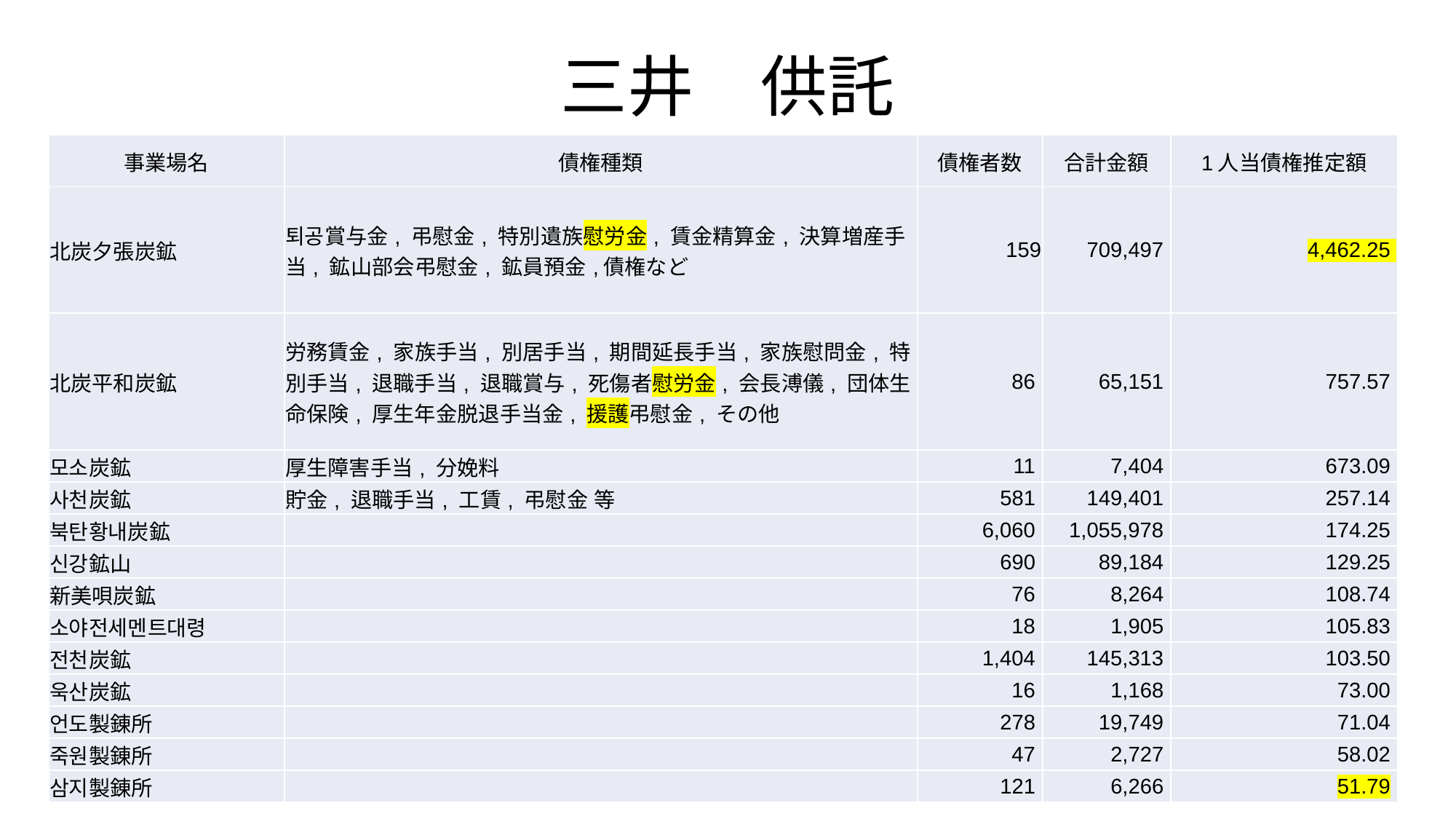

# 三井　供託
| 事業場名 | 債権種類 | 債権者数 | 合計金額 | 1人当債権推定額 |
| --- | --- | --- | --- | --- |
| 北炭夕張炭鉱 | 퇴공賞与金, 弔慰金, 特別遺族慰労金, 賃金精算金, 決算増産手当, 鉱山部会弔慰金, 鉱員預金,債権など | 159 | 709,497 | 4,462.25 |
| 北炭平和炭鉱 | 労務賃金, 家族手当, 別居手当, 期間延長手当, 家族慰問金, 特別手当, 退職手当, 退職賞与, 死傷者慰労金, 会長溥儀, 団体生命保険, 厚生年金脱退手当金, 援護弔慰金, その他 | 86 | 65,151 | 757.57 |
| 모소炭鉱 | 厚生障害手当, 分娩料 | 11 | 7,404 | 673.09 |
| 사천炭鉱 | 貯金, 退職手当, 工賃, 弔慰金 等 | 581 | 149,401 | 257.14 |
| 북탄황내炭鉱 |  | 6,060 | 1,055,978 | 174.25 |
| 신강鉱山 |  | 690 | 89,184 | 129.25 |
| 新美唄炭鉱 |  | 76 | 8,264 | 108.74 |
| 소야전세멘트대령 |  | 18 | 1,905 | 105.83 |
| 전천炭鉱 |  | 1,404 | 145,313 | 103.50 |
| 욱산炭鉱 |  | 16 | 1,168 | 73.00 |
| 언도製錬所 |  | 278 | 19,749 | 71.04 |
| 죽원製錬所 |  | 47 | 2,727 | 58.02 |
| 삼지製錬所 |  | 121 | 6,266 | 51.79 |